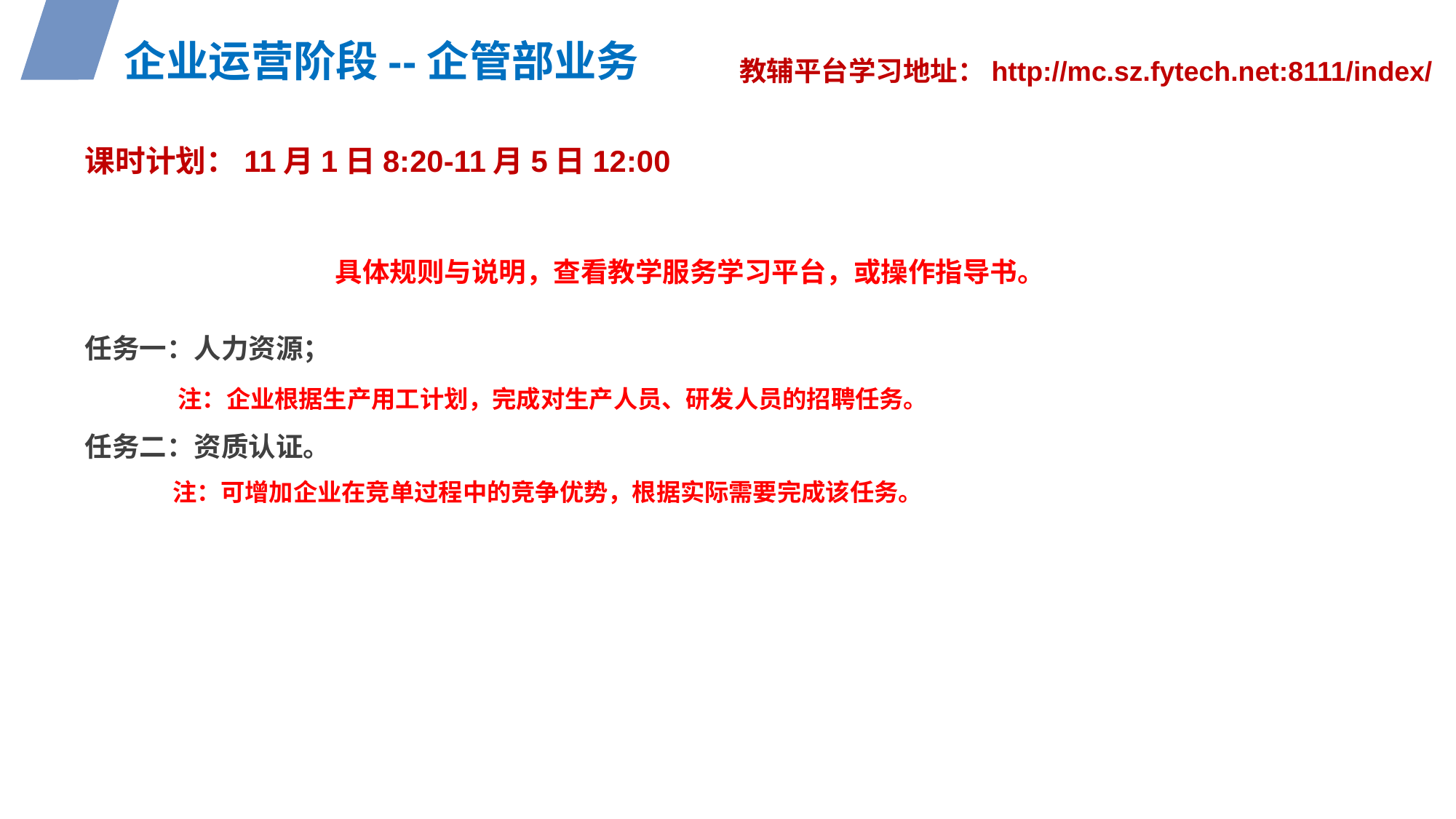

企业运营阶段--企管部业务
教辅平台学习地址：http://mc.sz.fytech.net:8111/index/
课时计划：11月1日8:20-11月5日12:00
具体规则与说明，查看教学服务学习平台，或操作指导书。
任务一：人力资源；
              注：企业根据生产用工计划，完成对生产人员、研发人员的招聘任务。
任务二：资质认证。
               注：可增加企业在竞单过程中的竞争优势，根据实际需要完成该任务。